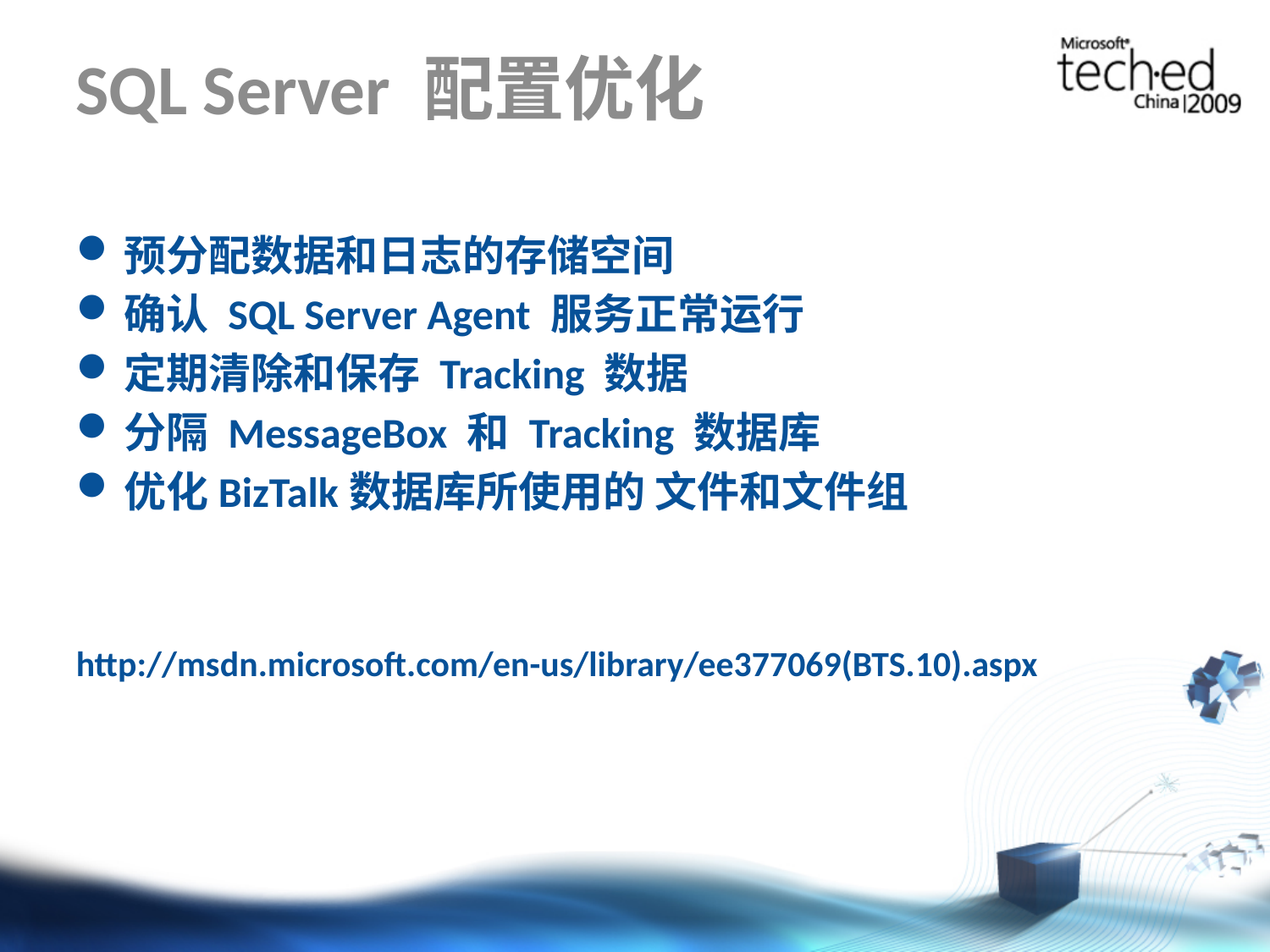

# SQL Server 配置优化
预分配数据和日志的存储空间
确认 SQL Server Agent 服务正常运行
定期清除和保存 Tracking 数据
分隔 MessageBox 和 Tracking 数据库
优化BizTalk数据库所使用的 文件和文件组

http://msdn.microsoft.com/en-us/library/ee377069(BTS.10).aspx